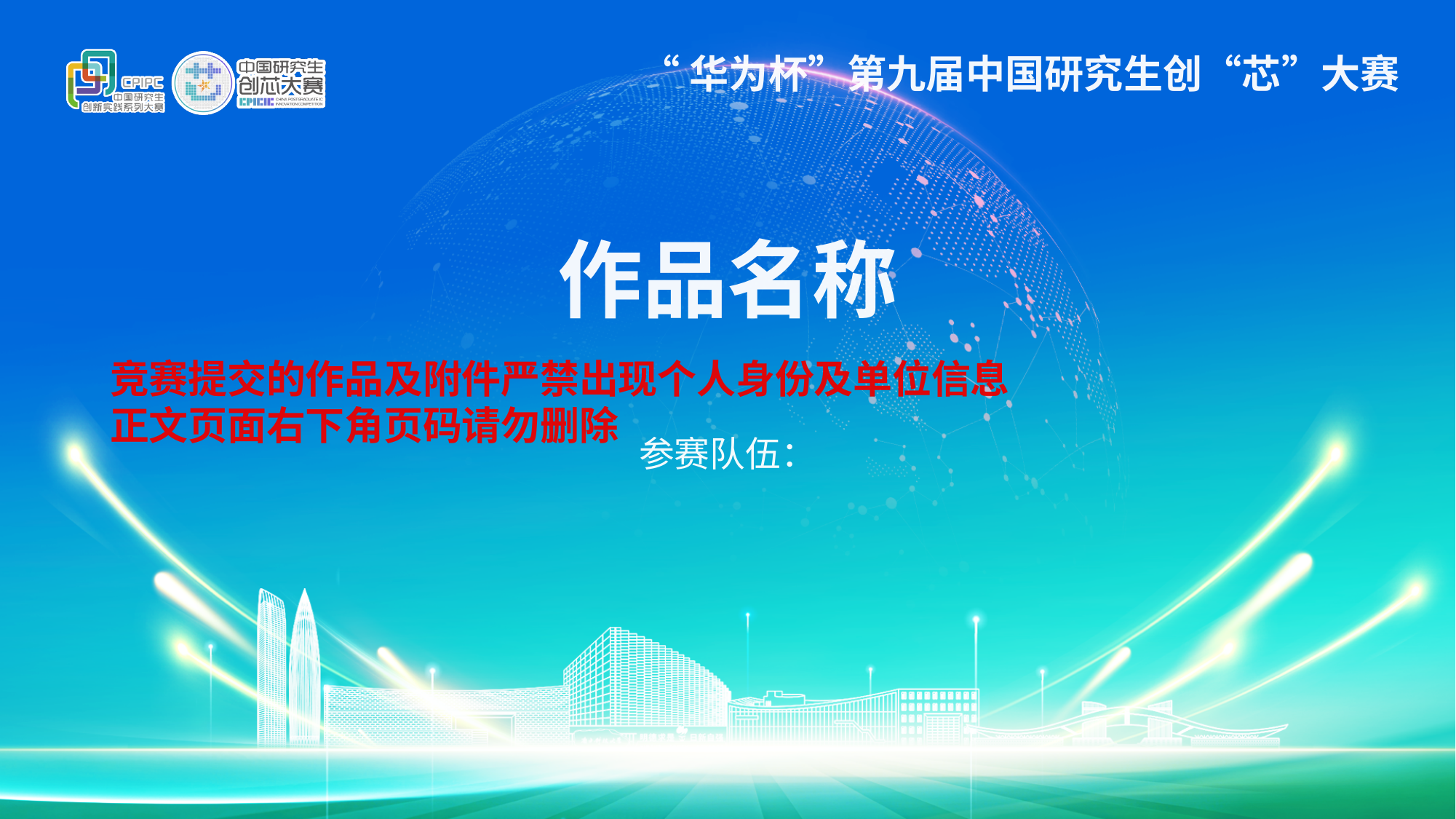

“华为杯”第九届中国研究生创“芯”大赛

作品名称
竞赛提交的作品及附件严禁出现个人身份及单位信息
正文页面右下角页码请勿删除
参赛队伍：